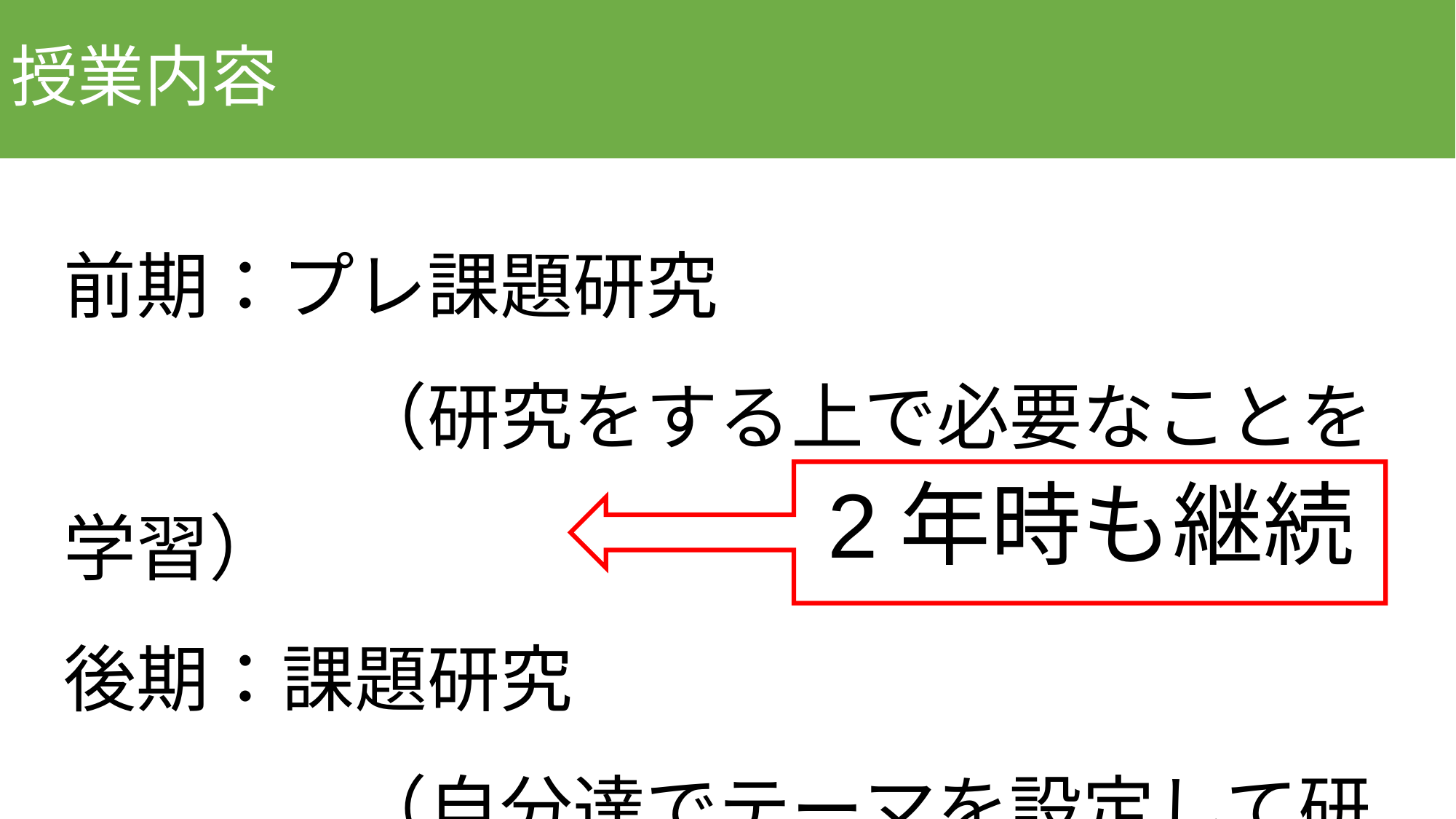

# 授業内容
前期：プレ課題研究
　　　　（研究をする上で必要なことを学習）
後期：課題研究
　　　　（自分達でテーマを設定して研究）

 2年時も継続